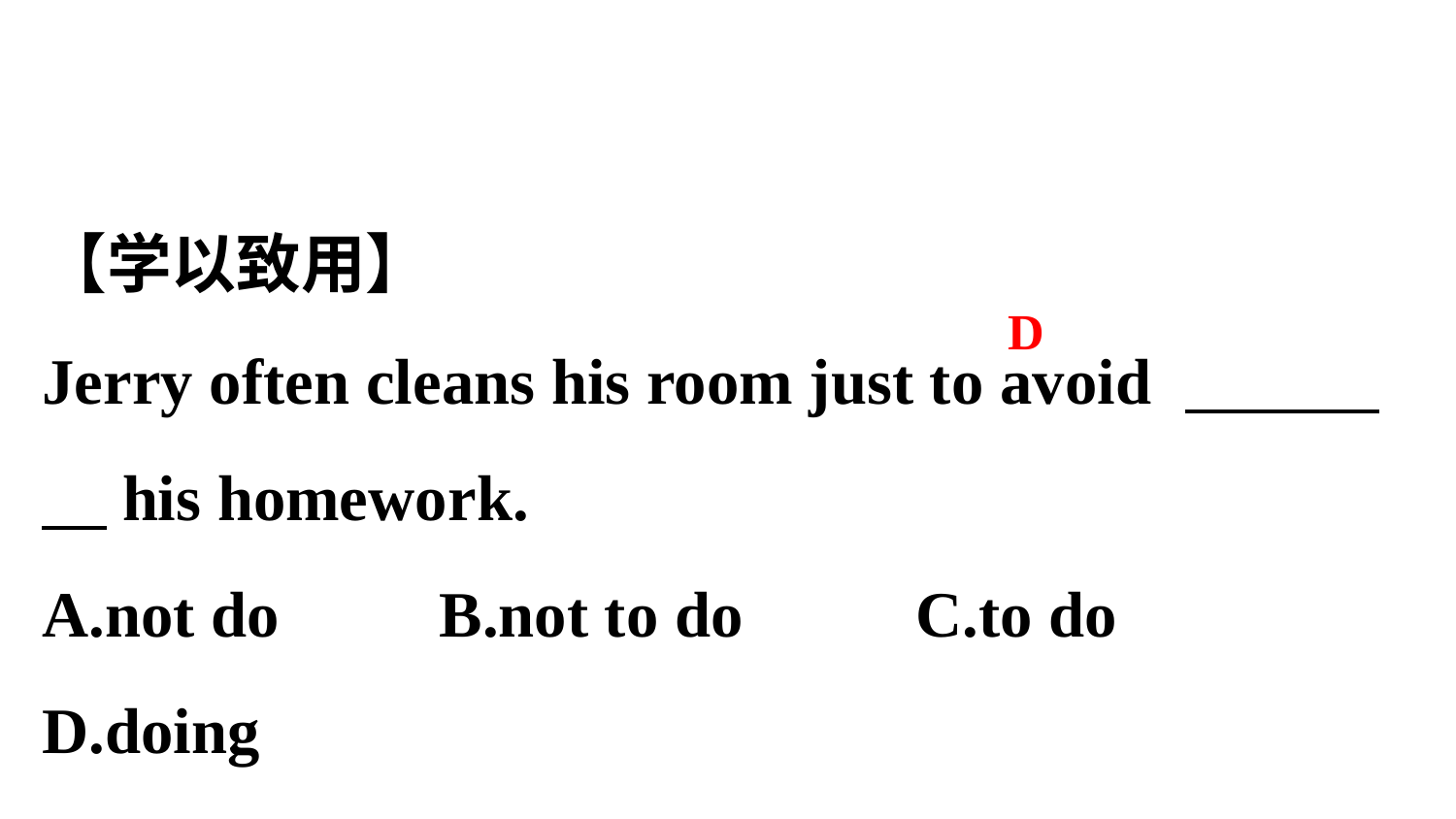

【学以致用】
Jerry often cleans his room just to avoid 　　　　his homework.
A.not do　	B.not to do　	C.to do　	D.doing
D